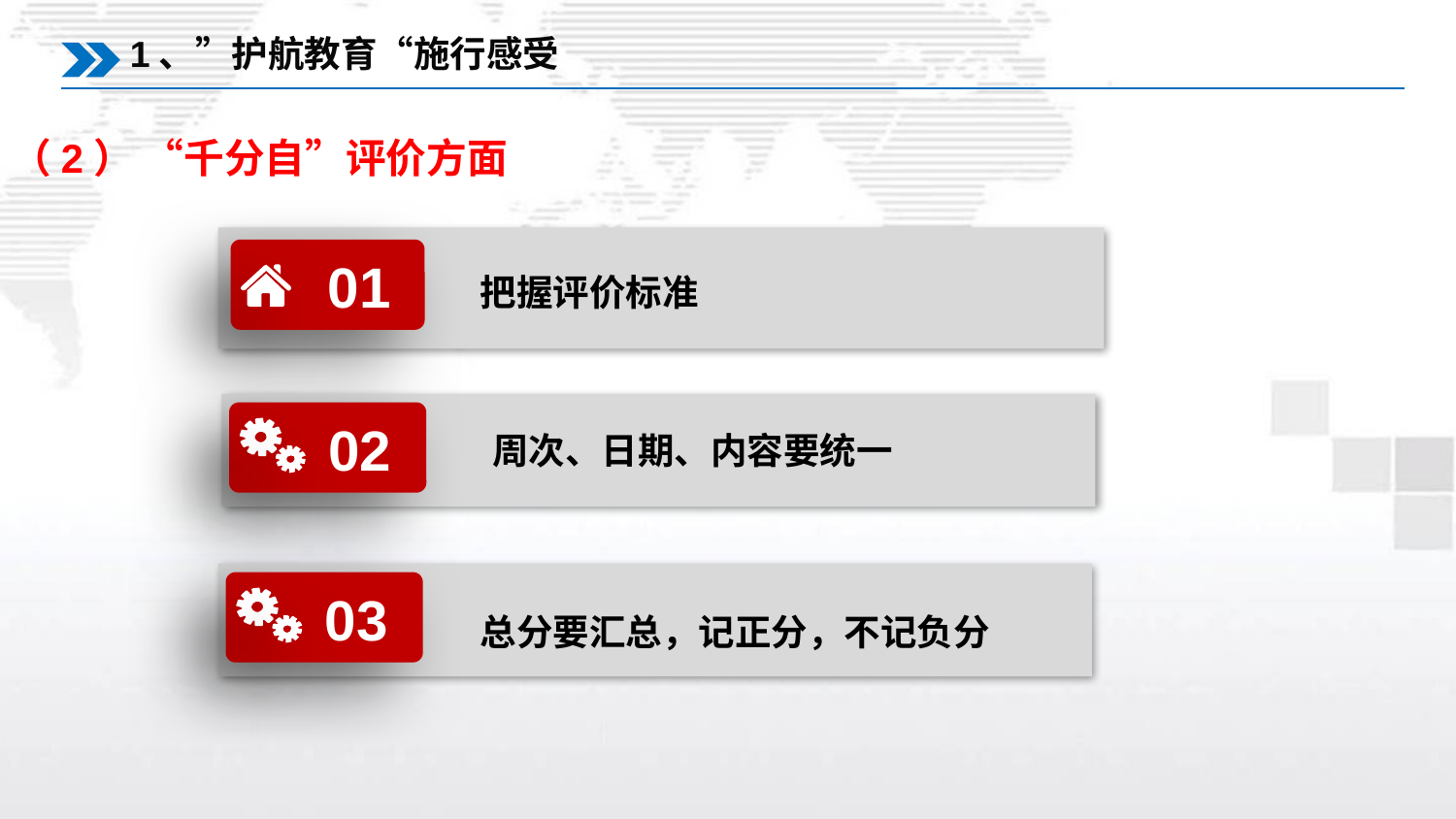

1、”护航教育“施行感受

（2） “千分自”评价方面

01
把握评价标准

02

周次、日期、内容要统一

03

总分要汇总，记正分，不记负分
单击此处添加文本，单击此处添加文本，单击此处添加文本
单击此处添加文本，单击此处添加文本，单击此处添加文本
单击此处添加文本，单击此处添加文本，单击此处添加文本

标题